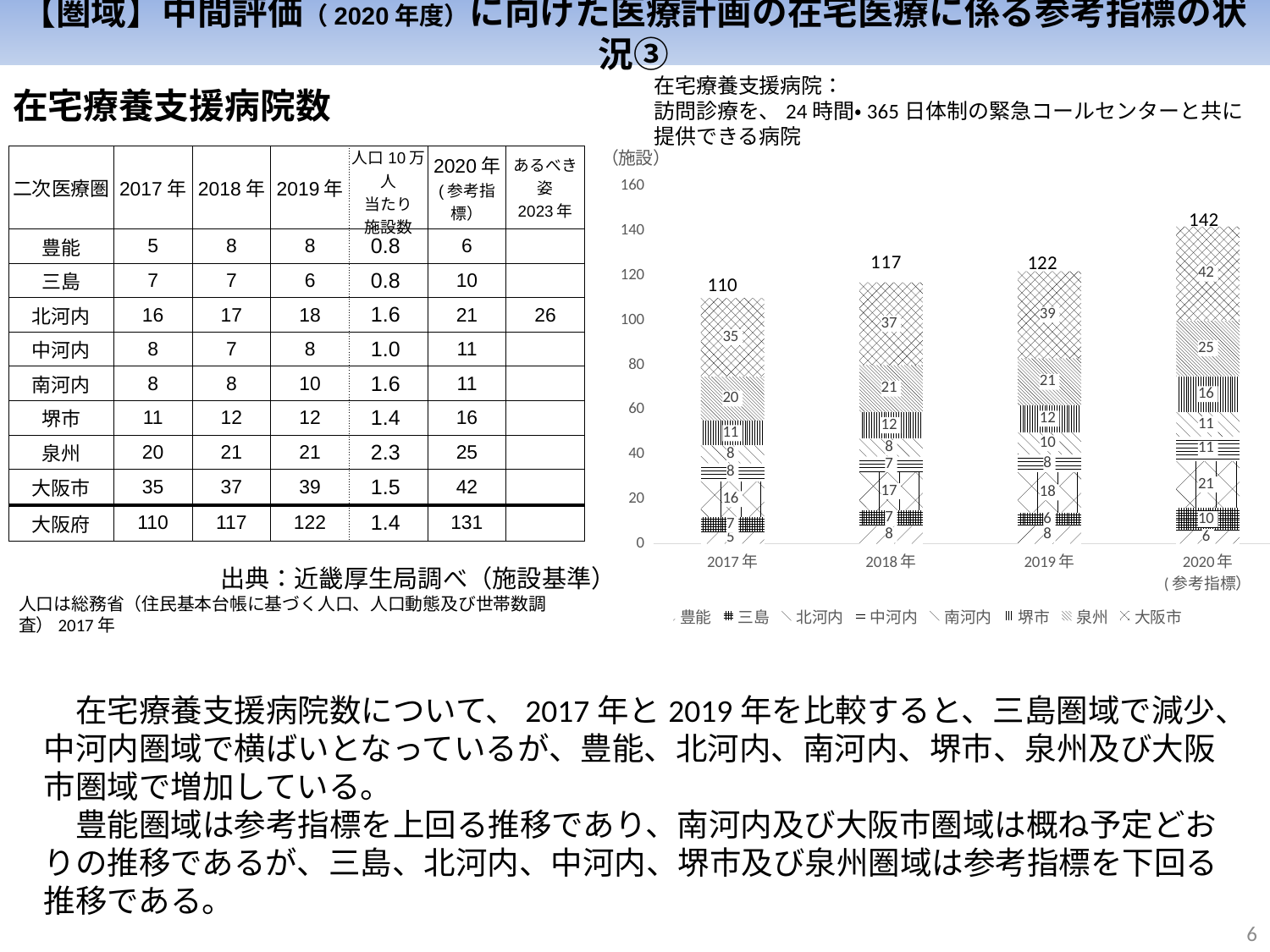

【圏域】中間評価（2020年度）に向けた医療計画の在宅医療に係る参考指標の状況③
在宅療養支援病院：
訪問診療を、24時間・365日体制の緊急コールセンターと共に提供できる病院
在宅療養支援病院数

### Chart

| Category | 豊能 | 三島 | 北河内 | 中河内 | 南河内 | 堺市 | 泉州 | 大阪市 |
|---|---|---|---|---|---|---|---|---|
| 2017年 | 5.0 | 7.0 | 16.0 | 8.0 | 8.0 | 11.0 | 20.0 | 35.0 |
| 2018年 | 8.0 | 7.0 | 17.0 | 7.0 | 8.0 | 12.0 | 21.0 | 37.0 |
| 2019年 | 8.0 | 6.0 | 18.0 | 8.0 | 10.0 | 12.0 | 21.0 | 39.0 |
| 2020年
(参考指標） | 6.0 | 10.0 | 21.0 | 11.0 | 11.0 | 16.0 | 25.0 | 42.0 |
| 二次医療圏 | 2017年 | 2018年 | 2019年 | 人口10万人
当たり
施設数 | 2020年
(参考指標） | あるべき姿 2023年 |
| --- | --- | --- | --- | --- | --- | --- |
| 豊能 | 5 | 8 | 8 | 0.8 | 6 |  |
| 三島 | 7 | 7 | 6 | 0.8 | 10 |  |
| 北河内 | 16 | 17 | 18 | 1.6 | 21 | 26 |
| 中河内 | 8 | 7 | 8 | 1.0 | 11 |  |
| 南河内 | 8 | 8 | 10 | 1.6 | 11 |  |
| 堺市 | 11 | 12 | 12 | 1.4 | 16 |  |
| 泉州 | 20 | 21 | 21 | 2.3 | 25 |  |
| 大阪市 | 35 | 37 | 39 | 1.5 | 42 |  |
| 大阪府 | 110 | 117 | 122 | 1.4 | 131 |  |
142
122
110
出典：近畿厚生局調べ（施設基準）
人口は総務省（住民基本台帳に基づく人口、人口動態及び世帯数調査）2017年

　在宅療養支援病院数について、2017年と2019年を比較すると、三島圏域で減少、中河内圏域で横ばいとなっているが、豊能、北河内、南河内、堺市、泉州及び大阪市圏域で増加している。
　豊能圏域は参考指標を上回る推移であり、南河内及び大阪市圏域は概ね予定どおりの推移であるが、三島、北河内、中河内、堺市及び泉州圏域は参考指標を下回る推移である。
6